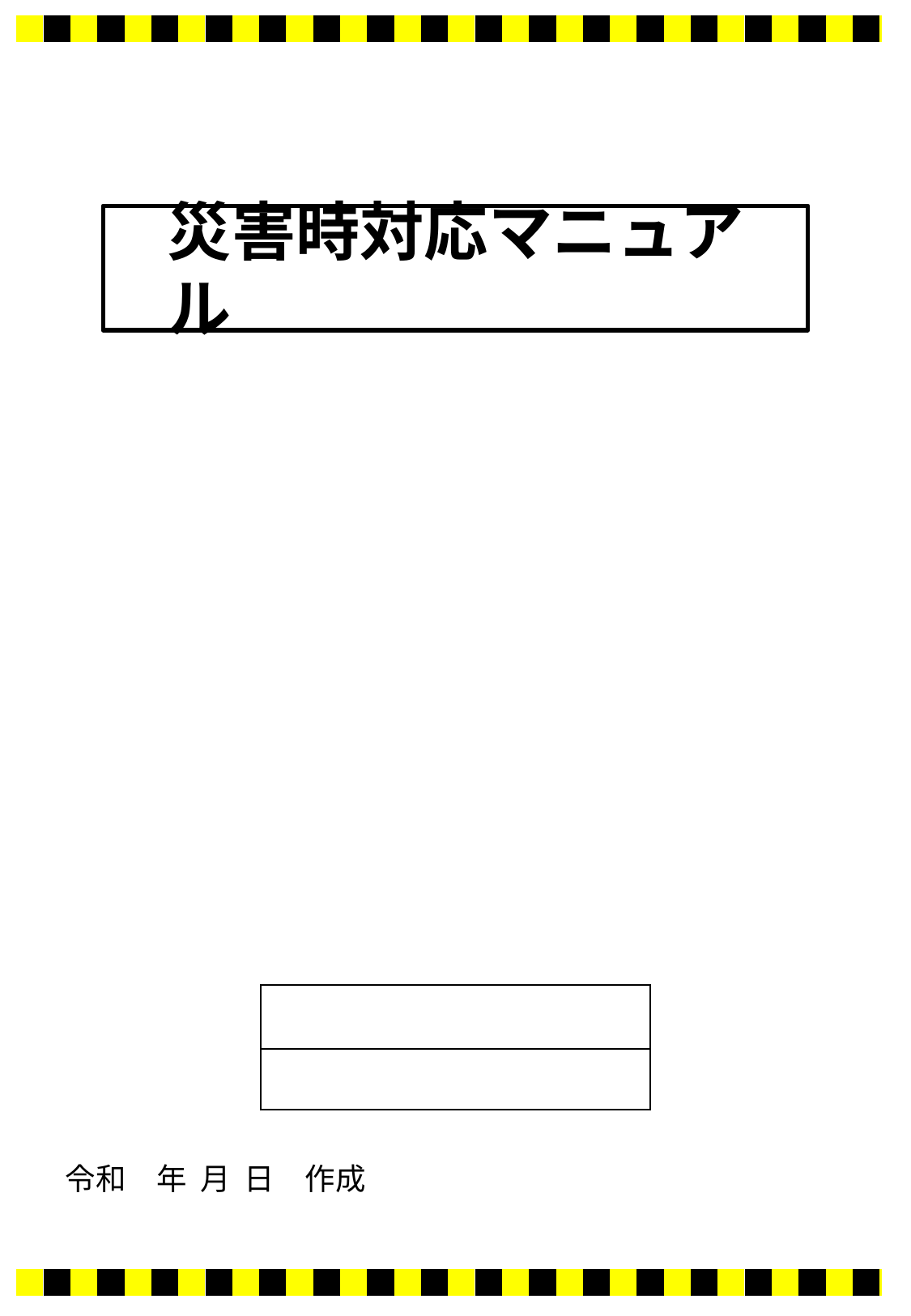

災害時対応マニュアル
|  |
| --- |
|  |
令和　年  月  日　作成